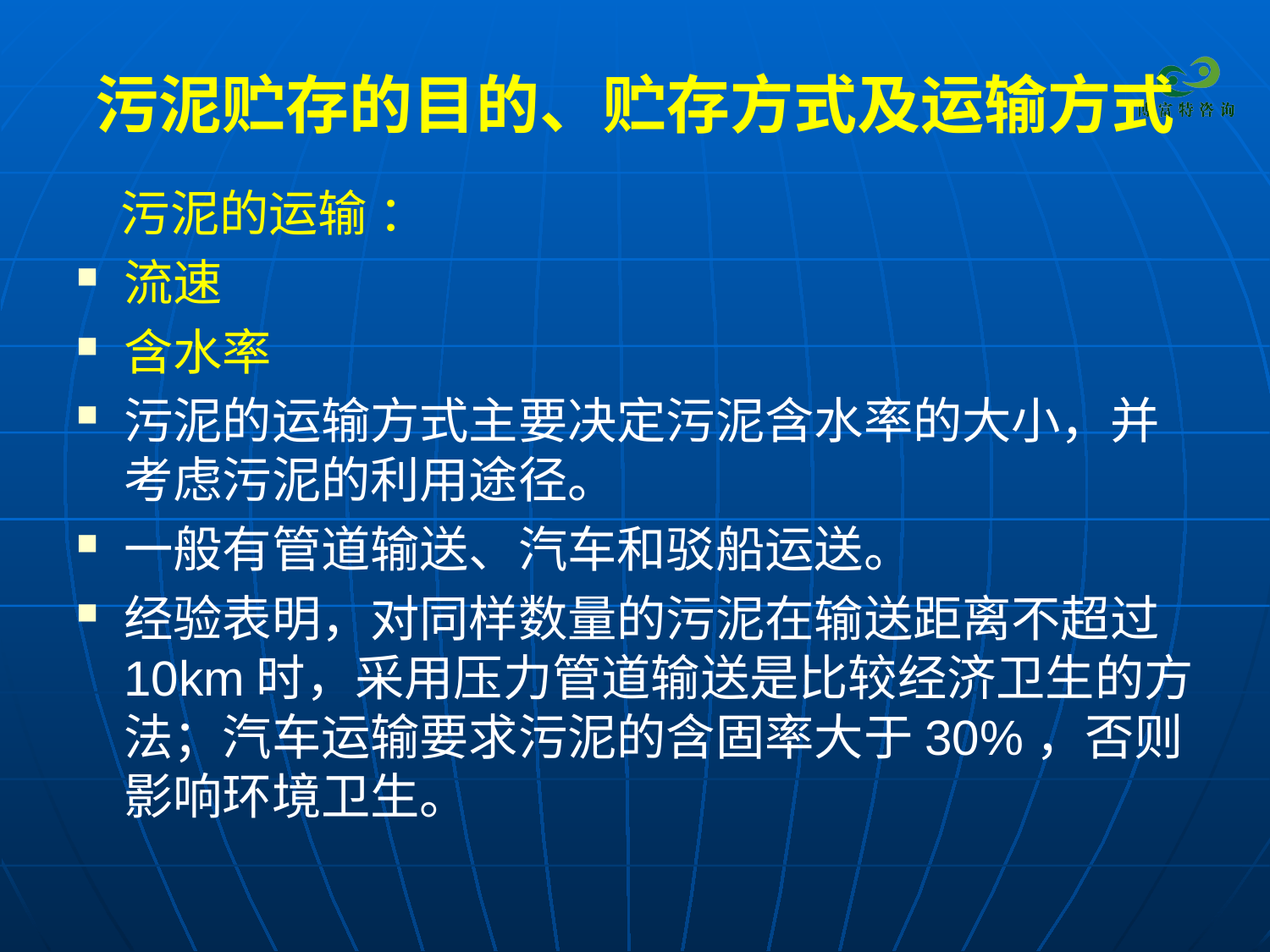

# 污泥贮存的目的、贮存方式及运输方式
   污泥的运输 ：
流速
含水率
污泥的运输方式主要决定污泥含水率的大小，并考虑污泥的利用途径。
一般有管道输送、汽车和驳船运送。
经验表明，对同样数量的污泥在输送距离不超过10km时，采用压力管道输送是比较经济卫生的方法；汽车运输要求污泥的含固率大于30%，否则影响环境卫生。